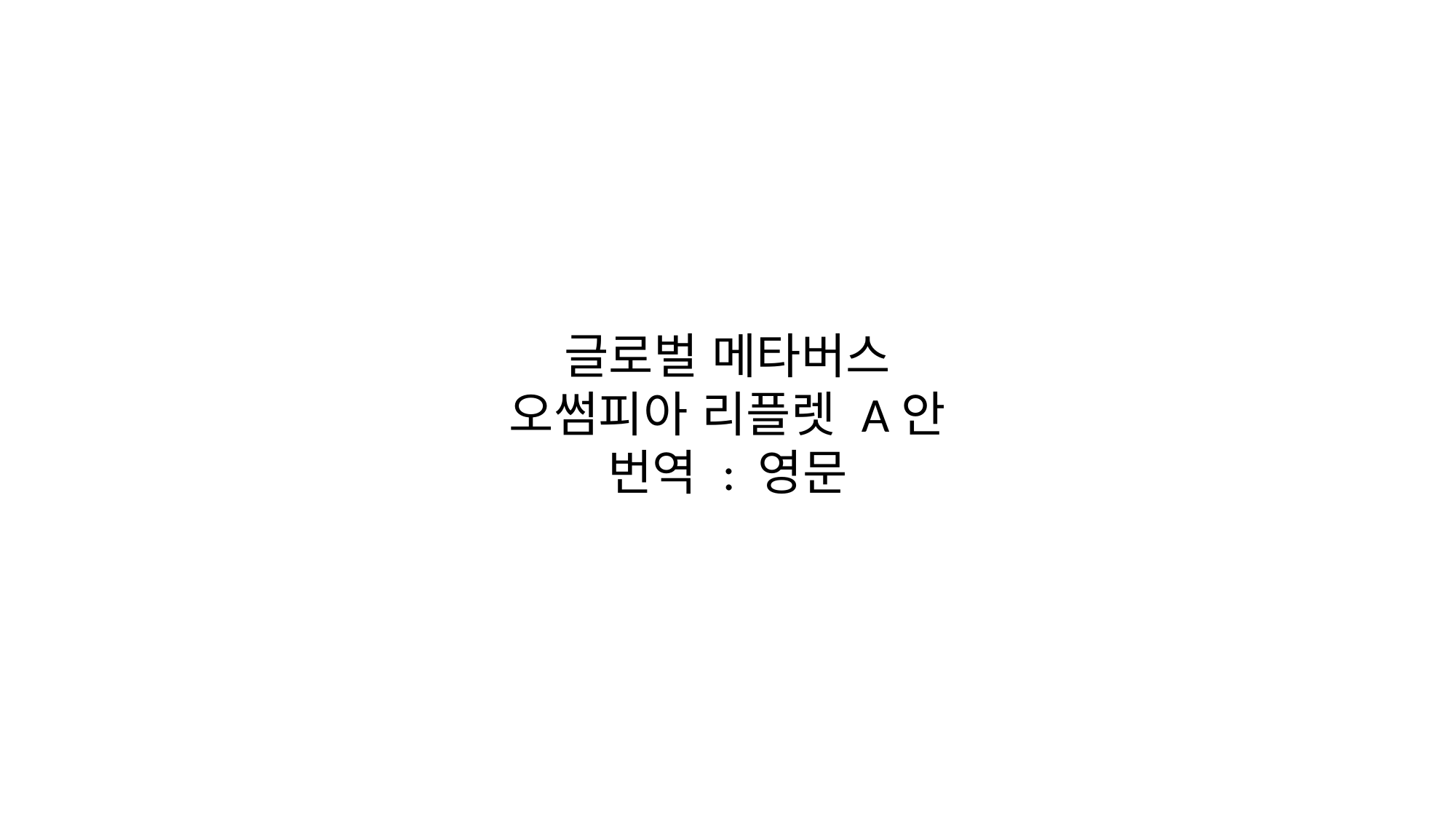

글로벌 메타버스
오썸피아 리플렛 A안
번역 : 영문